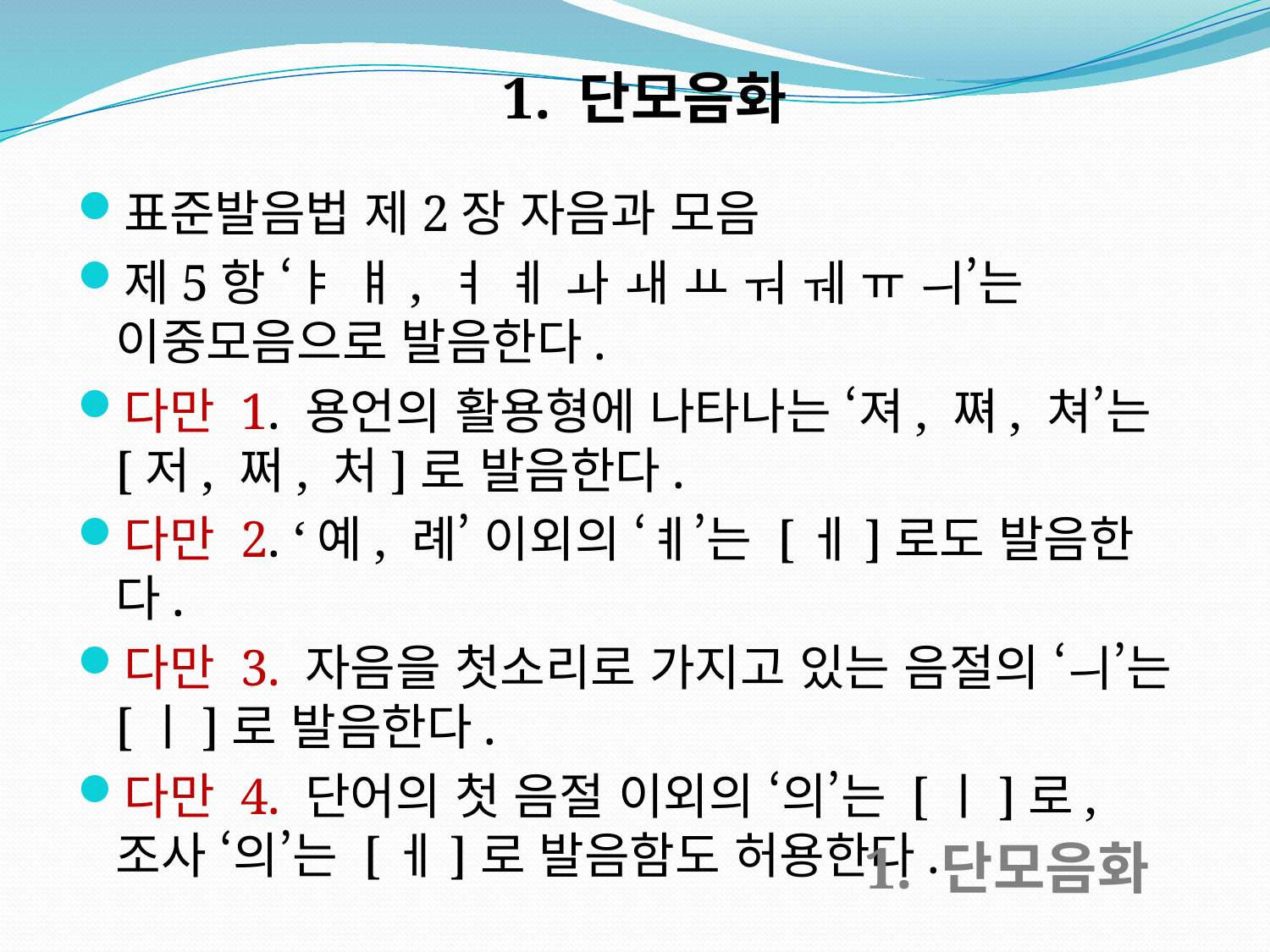

1. 단모음화
표준발음법 제2장 자음과 모음
제5항 ‘ㅑ ㅒ, ㅕ ㅖ ㅘ ㅙ ㅛ ㅝ ㅞ ㅠ ㅢ’는 이중모음으로 발음한다.
다만 1. 용언의 활용형에 나타나는 ‘져, 쪄, 쳐’는 [저, 쩌, 처]로 발음한다.
다만 2. ‘예, 례’ 이외의 ‘ㅖ’는 [ㅔ]로도 발음한다.
다만 3. 자음을 첫소리로 가지고 있는 음절의 ‘ㅢ’는 [ㅣ]로 발음한다.
다만 4. 단어의 첫 음절 이외의 ‘의’는 [ㅣ]로, 조사 ‘의’는 [ㅔ]로 발음함도 허용한다.
1. 단모음화